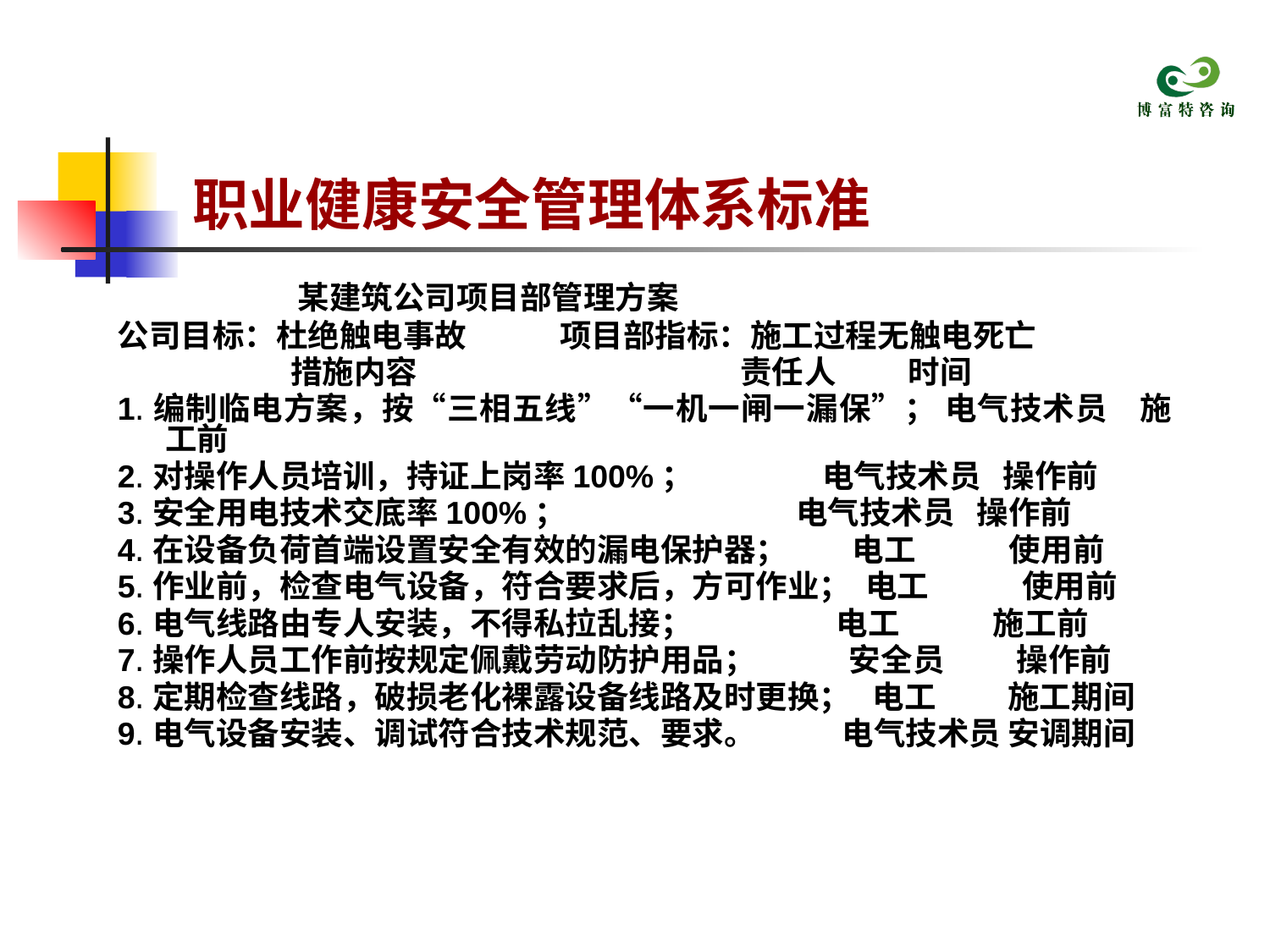

# 职业健康安全管理体系标准
                                             某建筑公司项目部管理方案
公司目标：杜绝触电事故             项目部指标：施工过程无触电死亡
                       措施内容                                             责任人          时间
1.编制临电方案，按“三相五线”“一机一闸一漏保”； 电气技术员    施工前
2.对操作人员培训，持证上岗率100%；                  电气技术员   操作前
3.安全用电技术交底率100%；                                电气技术员   操作前
4.在设备负荷首端设置安全有效的漏电保护器；         电工             使用前
5.作业前，检查电气设备，符合要求后，方可作业；  电工             使用前
6.电气线路由专人安装，不得私拉乱接；                    电工             施工前
7.操作人员工作前按规定佩戴劳动防护用品；             安全员          操作前
8.定期检查线路，破损老化裸露设备线路及时更换；   电工          施工期间
9.电气设备安装、调试符合技术规范、要求。            电气技术员 安调期间

79